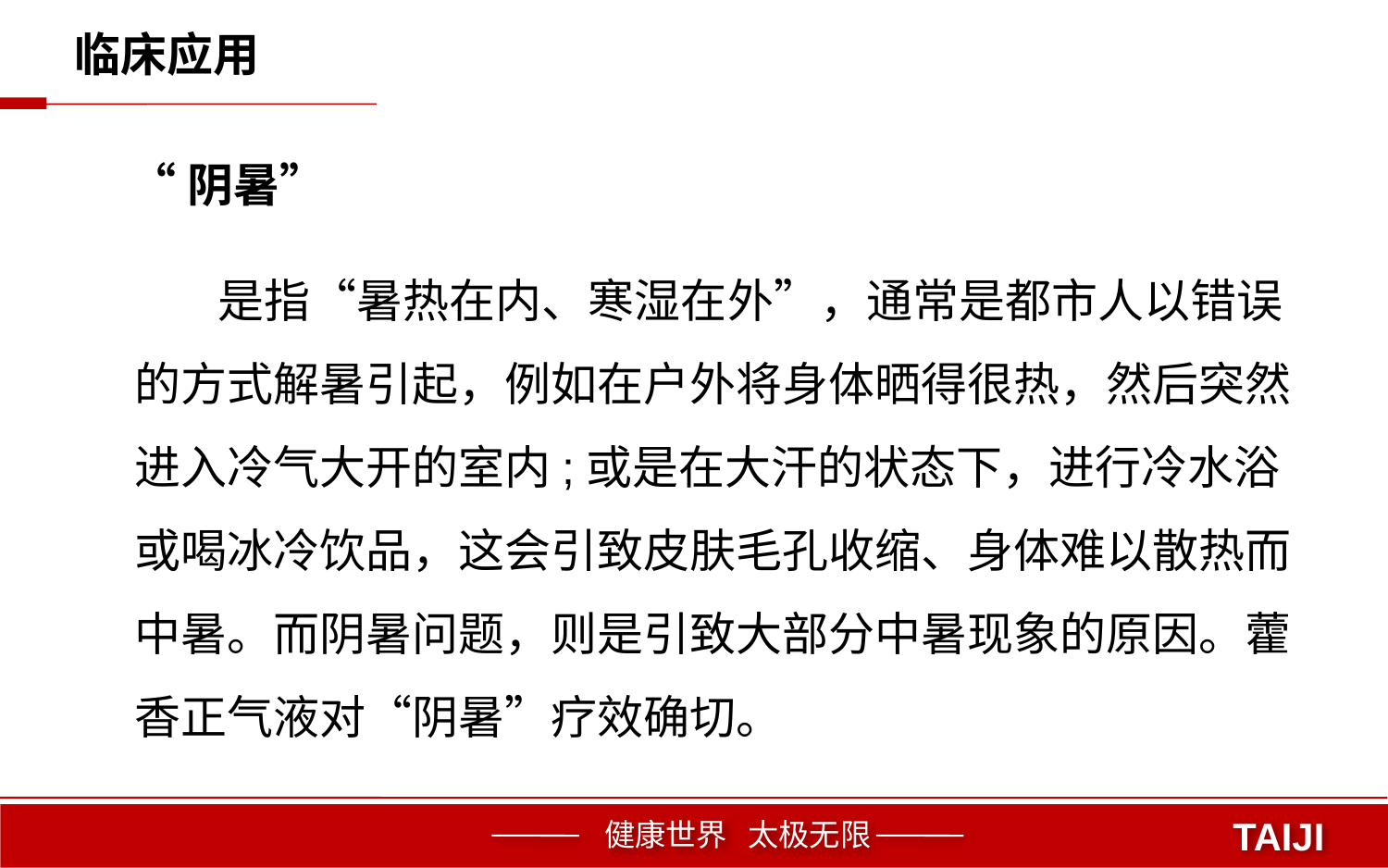

临床应用
“阴暑”
       是指“暑热在内、寒湿在外”，通常是都市人以错误的方式解暑引起，例如在户外将身体晒得很热，然后突然进入冷气大开的室内;或是在大汗的状态下，进行冷水浴或喝冰冷饮品，这会引致皮肤毛孔收缩、身体难以散热而中暑。而阴暑问题，则是引致大部分中暑现象的原因。藿香正气液对“阴暑”疗效确切。